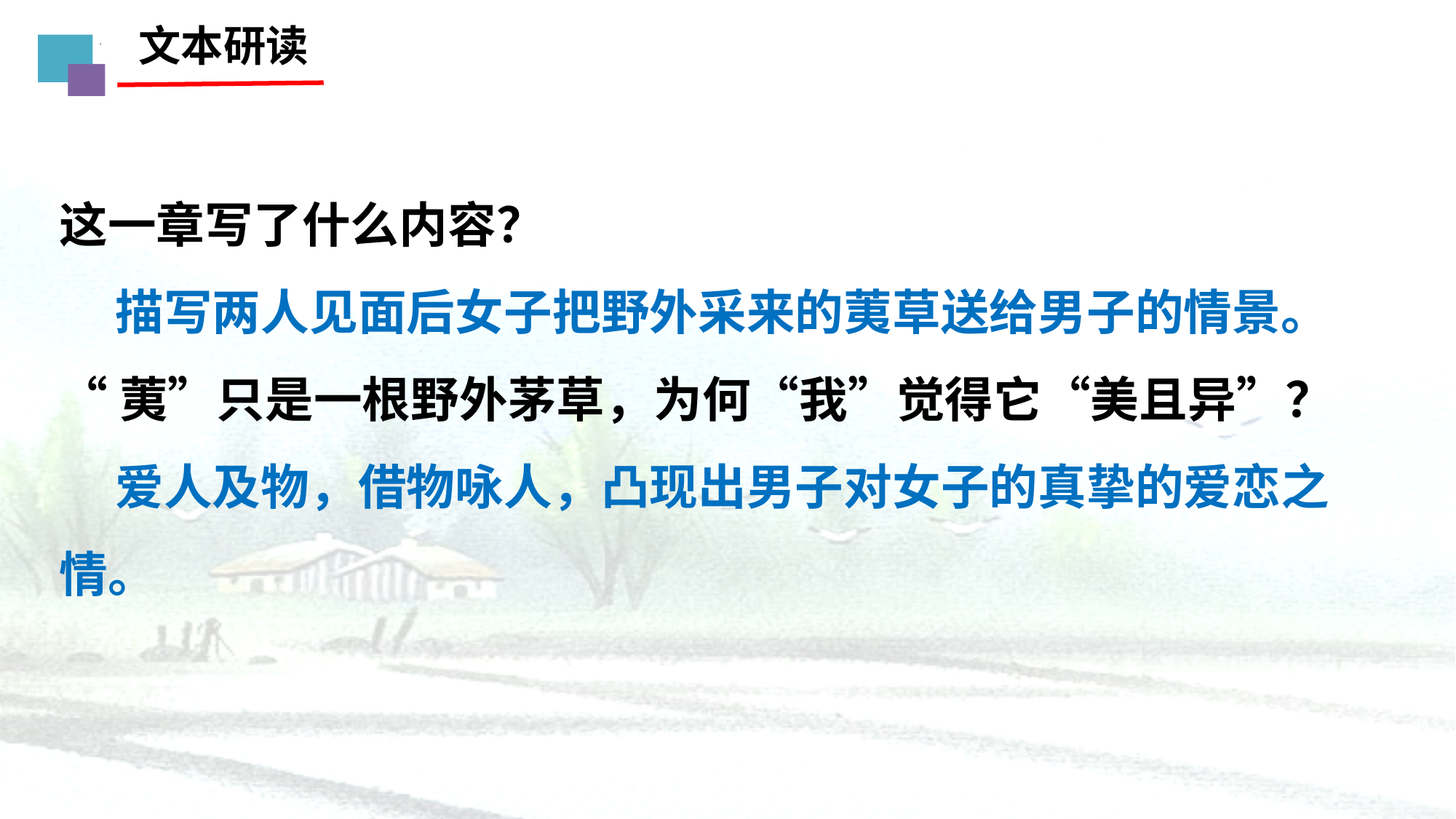

文本研读

这一章写了什么内容？
    描写两人见面后女子把野外采来的荑草送给男子的情景。
“荑”只是一根野外茅草，为何“我”觉得它“美且异”？
    爱人及物，借物咏人，凸现出男子对女子的真挚的爱恋之情。